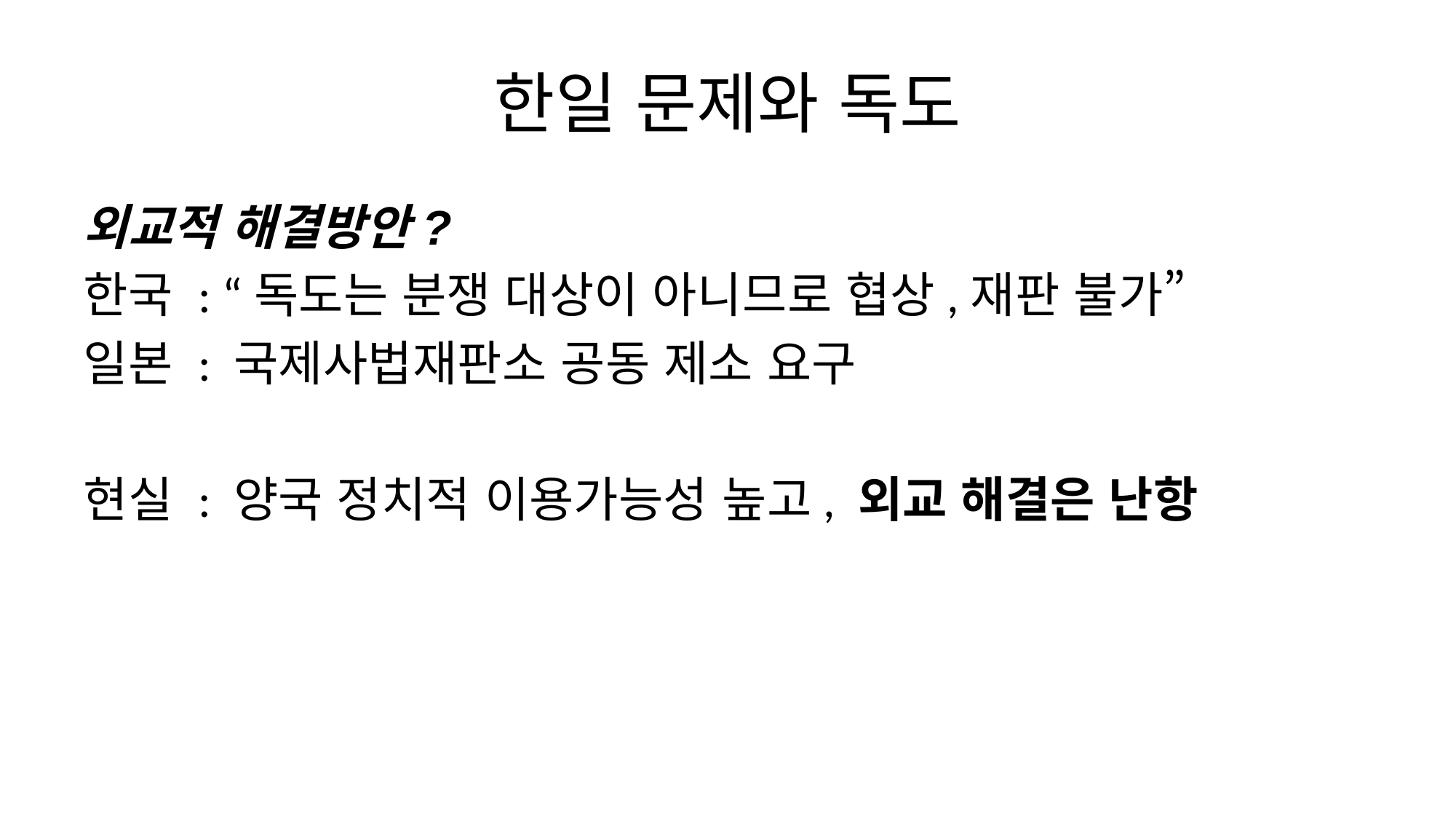

# 한일 문제와 독도
외교적 해결방안?
한국 : “독도는 분쟁 대상이 아니므로 협상,재판 불가”
일본 : 국제사법재판소 공동 제소 요구

현실 : 양국 정치적 이용가능성 높고, 외교 해결은 난항